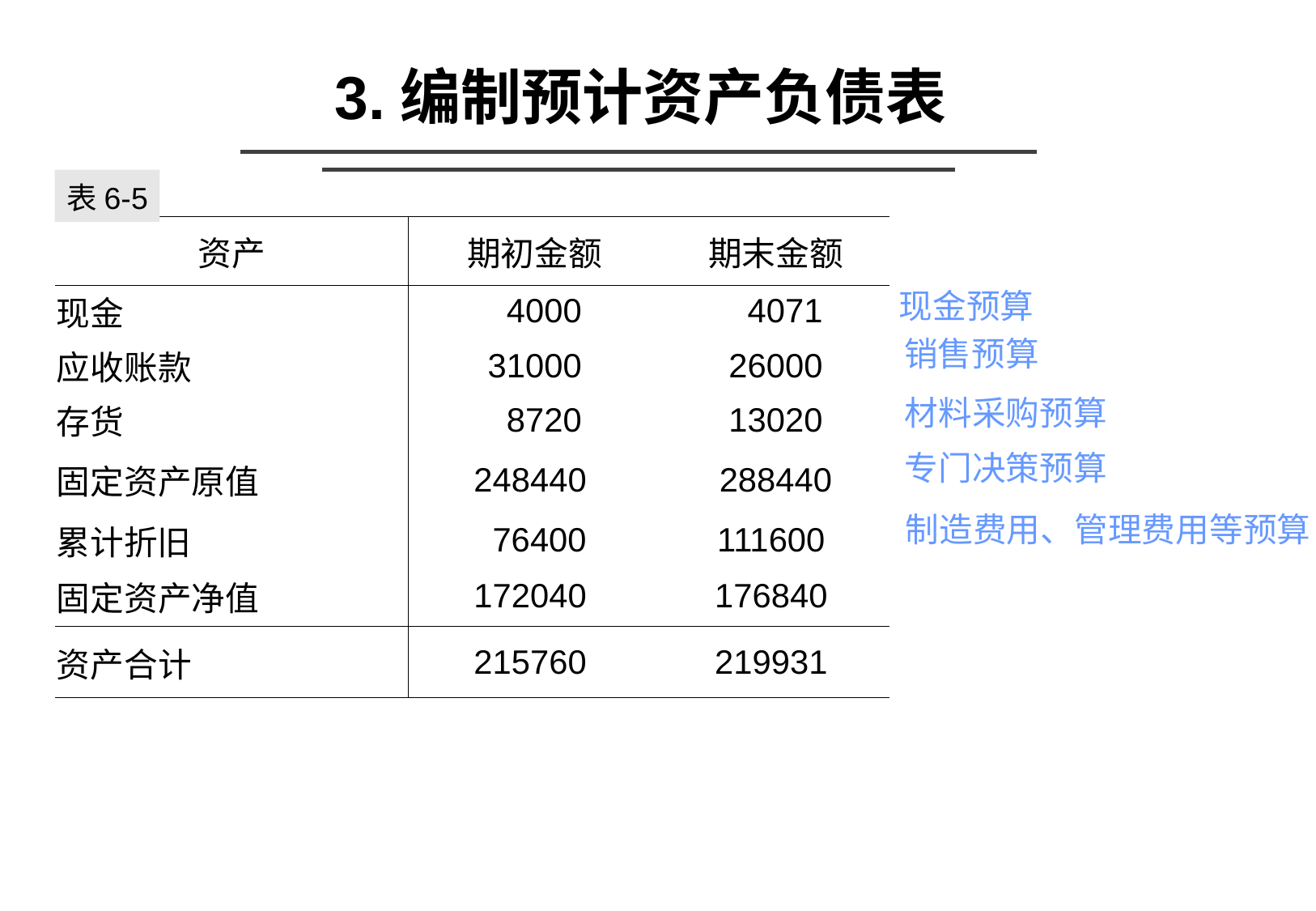

3.编制预计资产负债表
表6-5
| 资产 | 期初金额 | 期末金额 |
| --- | --- | --- |
| 现金 | 4000 | 4071 |
| 应收账款 | 31000 | 26000 |
| 存货 | 8720 | 13020 |
| 固定资产原值 | 248440 | 288440 |
| 累计折旧 | 76400 | 111600 |
| 固定资产净值 | 172040 | 176840 |
| 资产合计 | 215760 | 219931 |
现金预算
销售预算
材料采购预算
专门决策预算
制造费用、管理费用等预算